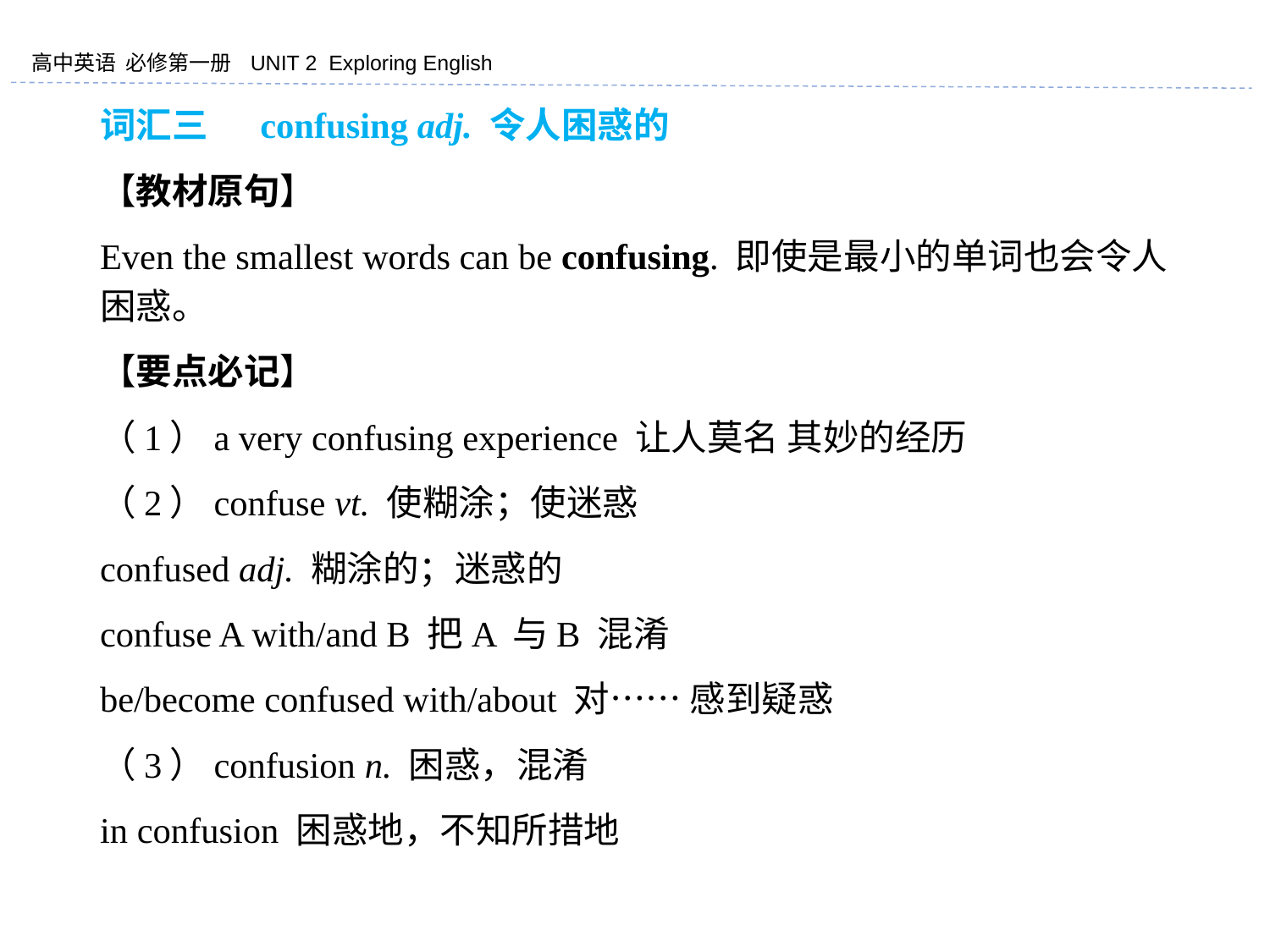

词汇三 　confusing adj. 令人困惑的
【教材原句】
Even the smallest words can be confusing. 即使是最小的单词也会令人困惑。
【要点必记】
（1）a very confusing experience 让人莫名 其妙的经历
（2）confuse vt. 使糊涂；使迷惑
confused adj. 糊涂的；迷惑的
confuse A with/and B 把A 与B 混淆
be/become confused with/about 对…… 感到疑惑
（3）confusion n. 困惑，混淆
in confusion 困惑地，不知所措地